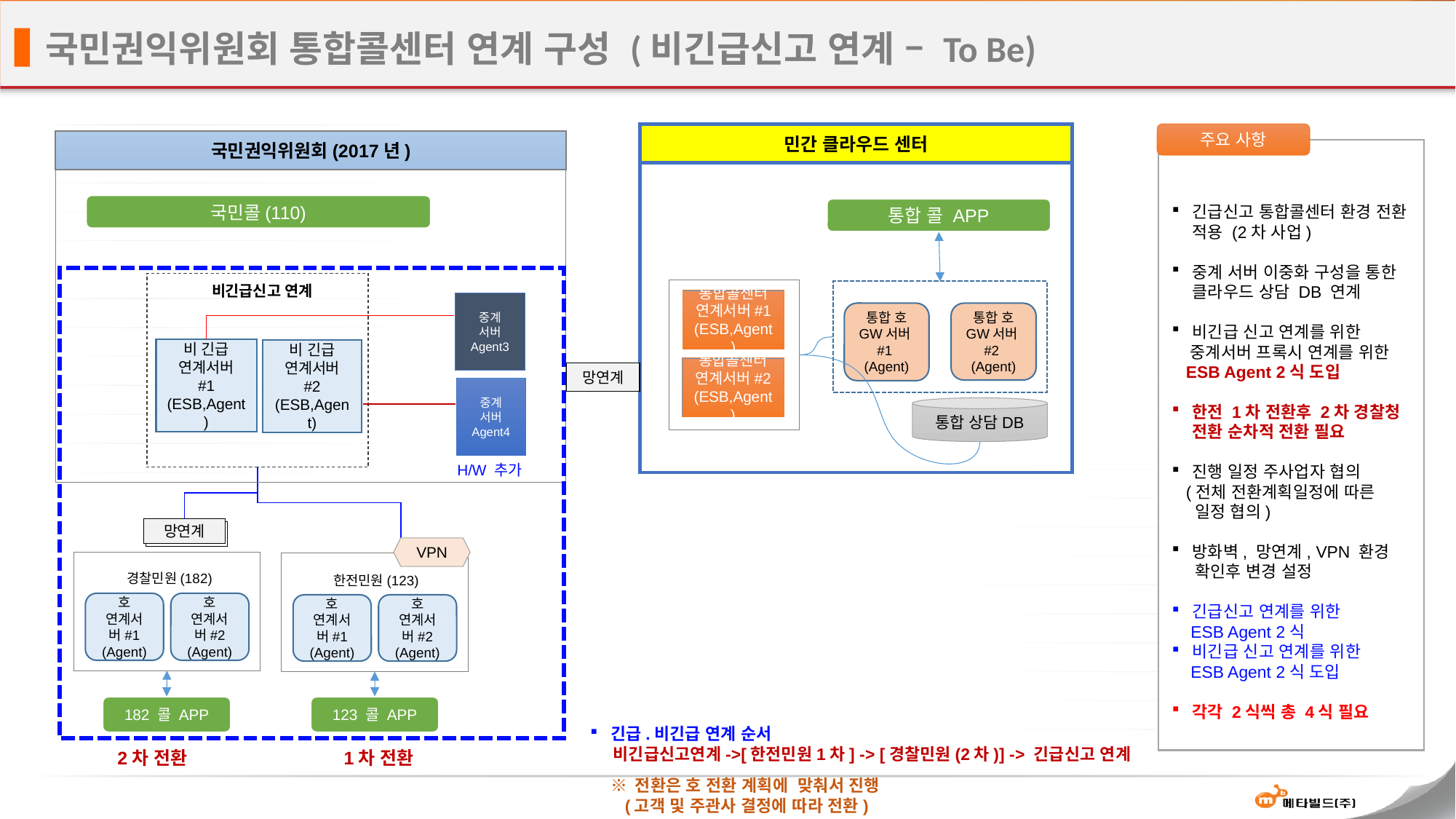

# 국민권익위원회 통합콜센터 연계 구성 (비긴급신고 연계 – To Be)
주요 사항
민간 클라우드 센터
국민권익위원회(2017년)

국민콜(110)
긴급신고 통합콜센터 환경 전환 적용 (2차 사업)

중계 서버 이중화 구성을 통한 클라우드 상담 DB 연계

비긴급 신고 연계를 위한
   중계서버 프록시 연계를 위한
   ESB Agent 2식 도입

한전 1차 전환후 2차 경찰청 전환 순차적 전환 필요

진행 일정 주사업자 협의
   (전체 전환계획일정에 따른
    일정 협의)

방화벽, 망연계, VPN 환경
    확인후 변경 설정

긴급신고 연계를 위한
    ESB Agent 2식
비긴급 신고 연계를 위한
    ESB Agent 2식 도입

각각 2식씩 총 4식 필요

통합 콜 APP

비긴급신고 연계

통합콜센터연계서버#1
(ESB,Agent)
통합콜센터연계서버#2 (ESB,Agent)

중계
서버
Agent3
통합 호 GW서버#1
(Agent)
통합 호
GW서버#2
(Agent)
비 긴급
연계서버
#1
(ESB,Agent)
비 긴급
연계서버
#2
(ESB,Agent)
망연계
중계
서버
Agent4
통합 상담DB
H/W 추가
망연계
망연계
VPN

경찰민원(182)
호 연계서버#1
(Agent)
호 연계서버#2
(Agent)

한전민원(123)
호 연계서버#1
(Agent)
호 연계서버#2
(Agent)
182 콜 APP
123 콜 APP
긴급.비긴급 연계 순서
    비긴급신고연계->[한전민원1차] -> [경찰민원(2차)] -> 긴급신고 연계
1차 전환
2차 전환
※ 전환은 호 전환 계획에  맞춰서 진행
   (고객 및 주관사 결정에 따라 전환)